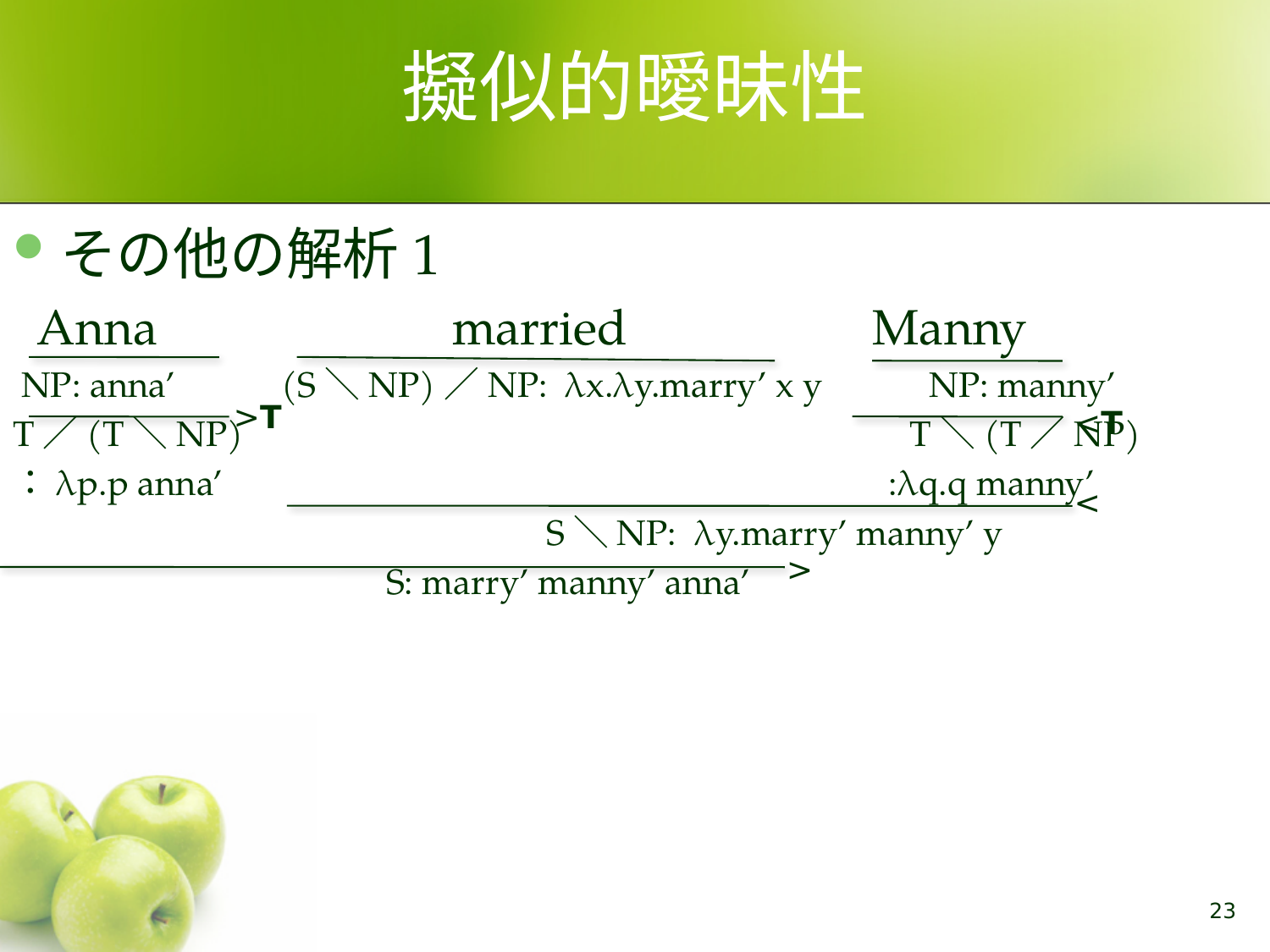

# 擬似的曖昧性
その他の解析1
  Anna                        married                    Manny
 NP: anna’            (S＼NP)／NP:  λx.λy.marry’ x y            NP: manny’
T／(T＼NP)                                                                           T＼(T／NP)
：λp.p anna’                                                                           :λq.q manny’
                                                            S＼NP:  λy.marry’ manny’ y
                                          S: marry’ manny’ anna’

>T
<T
<
>
23